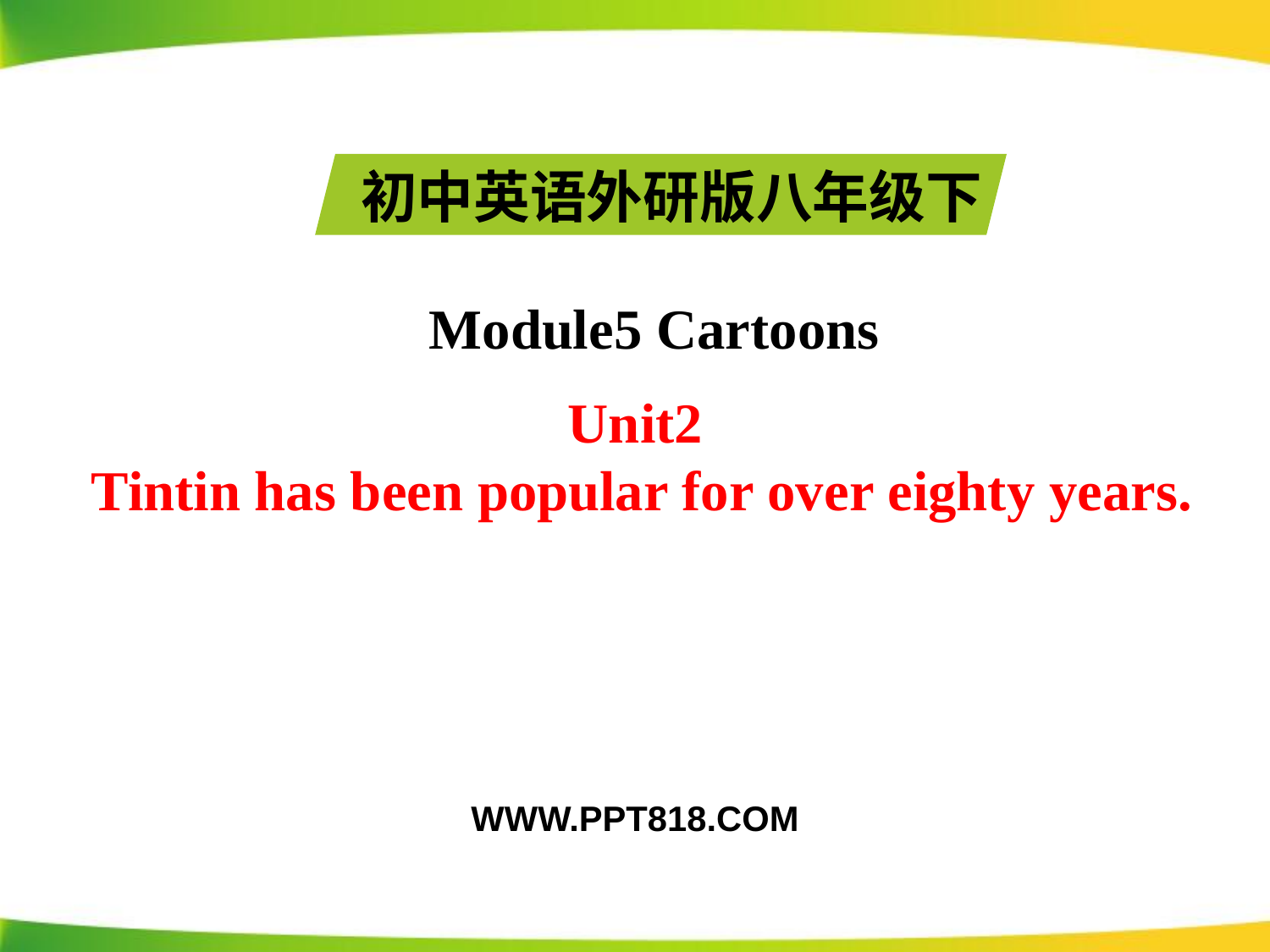

初中英语外研版八年级下
Module5 Cartoons
Unit2
Tintin has been popular for over eighty years.
WWW.PPT818.COM